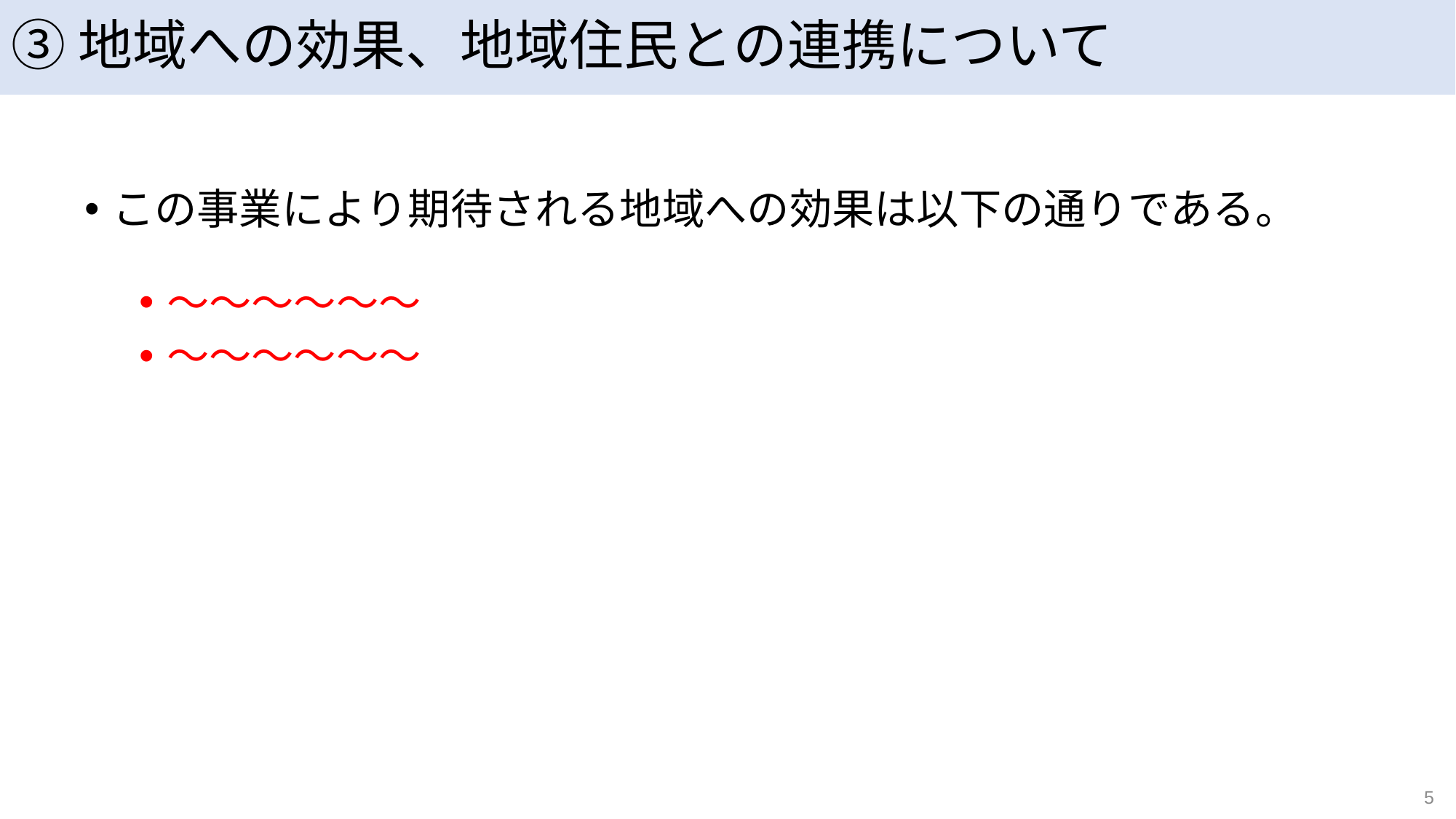

# ③地域への効果、地域住民との連携について
この事業により期待される地域への効果は以下の通りである。

～～～～～～
～～～～～～
5